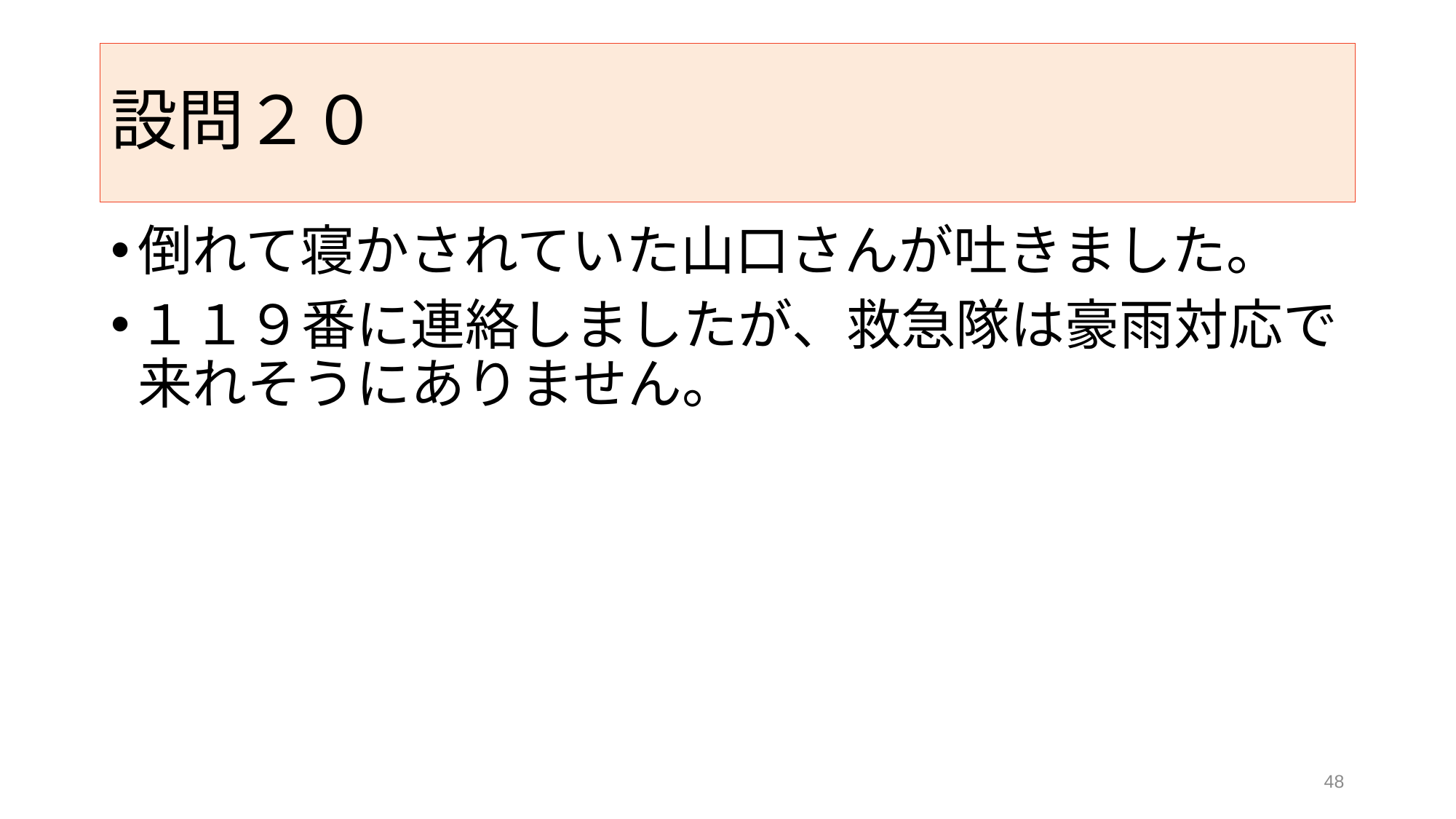

# 設問２０
倒れて寝かされていた山口さんが吐きました。
１１９番に連絡しましたが、救急隊は豪雨対応で来れそうにありません。
48